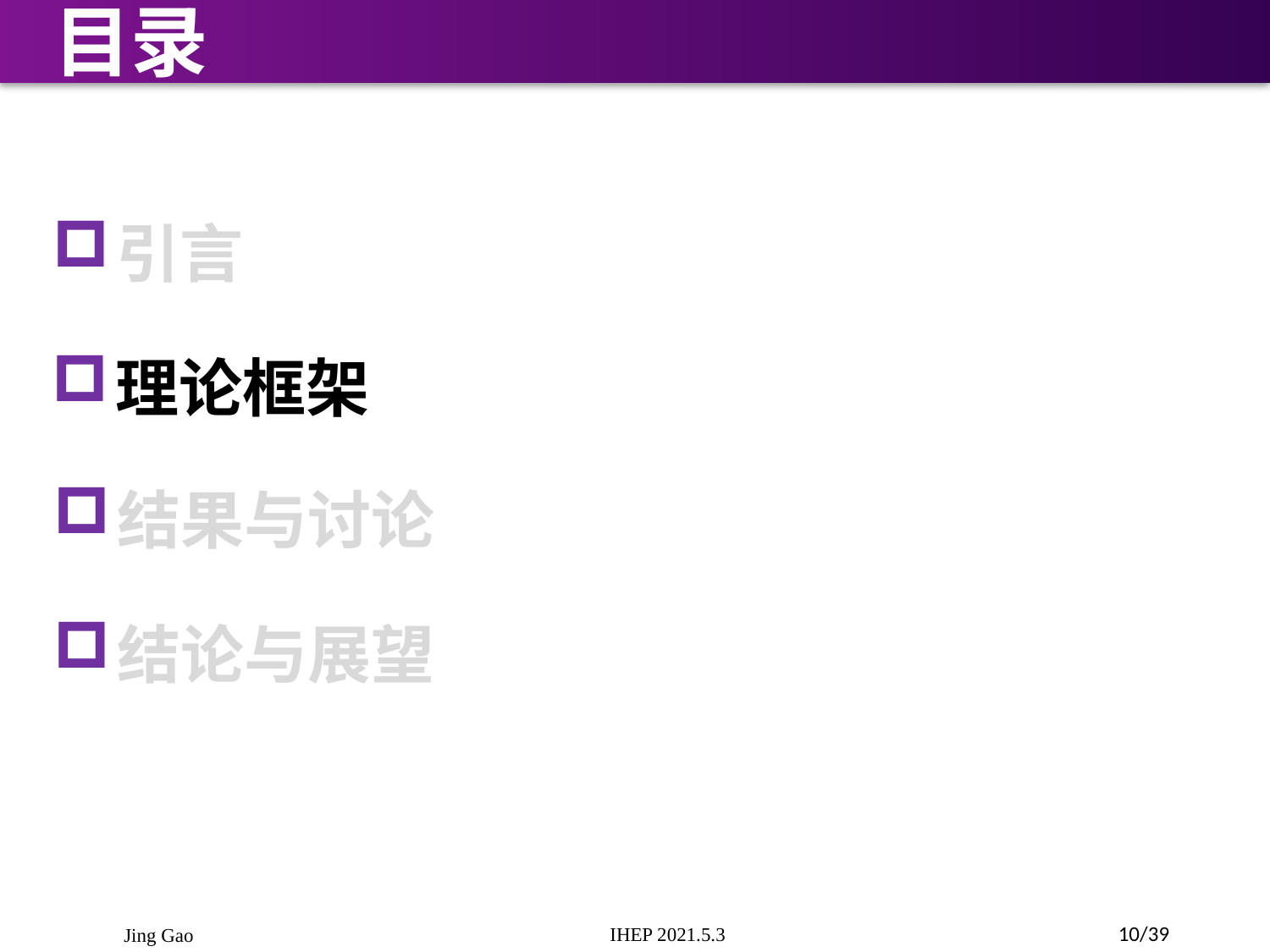

目录
引言
理论框架
结果与讨论
结论与展望
10/39
IHEP 2021.5.3
Jing Gao